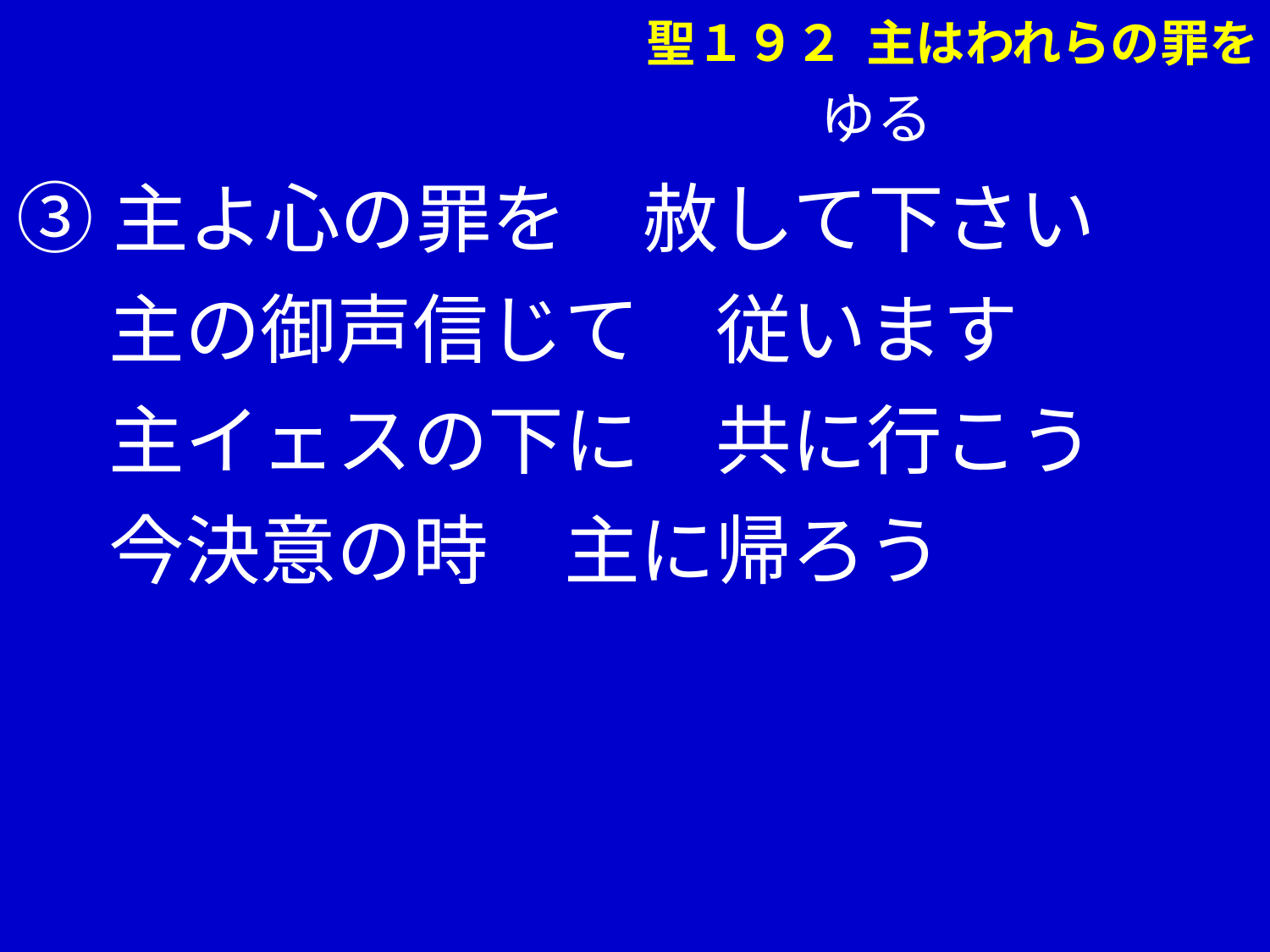

聖１９２  主はわれらの罪を
　　　　　　　　　　　　　　 ゆる
③主よ心の罪を　赦して下さい
　 主の御声信じて　従います
　 主イェスの下に　共に行こう
　 今決意の時　主に帰ろう